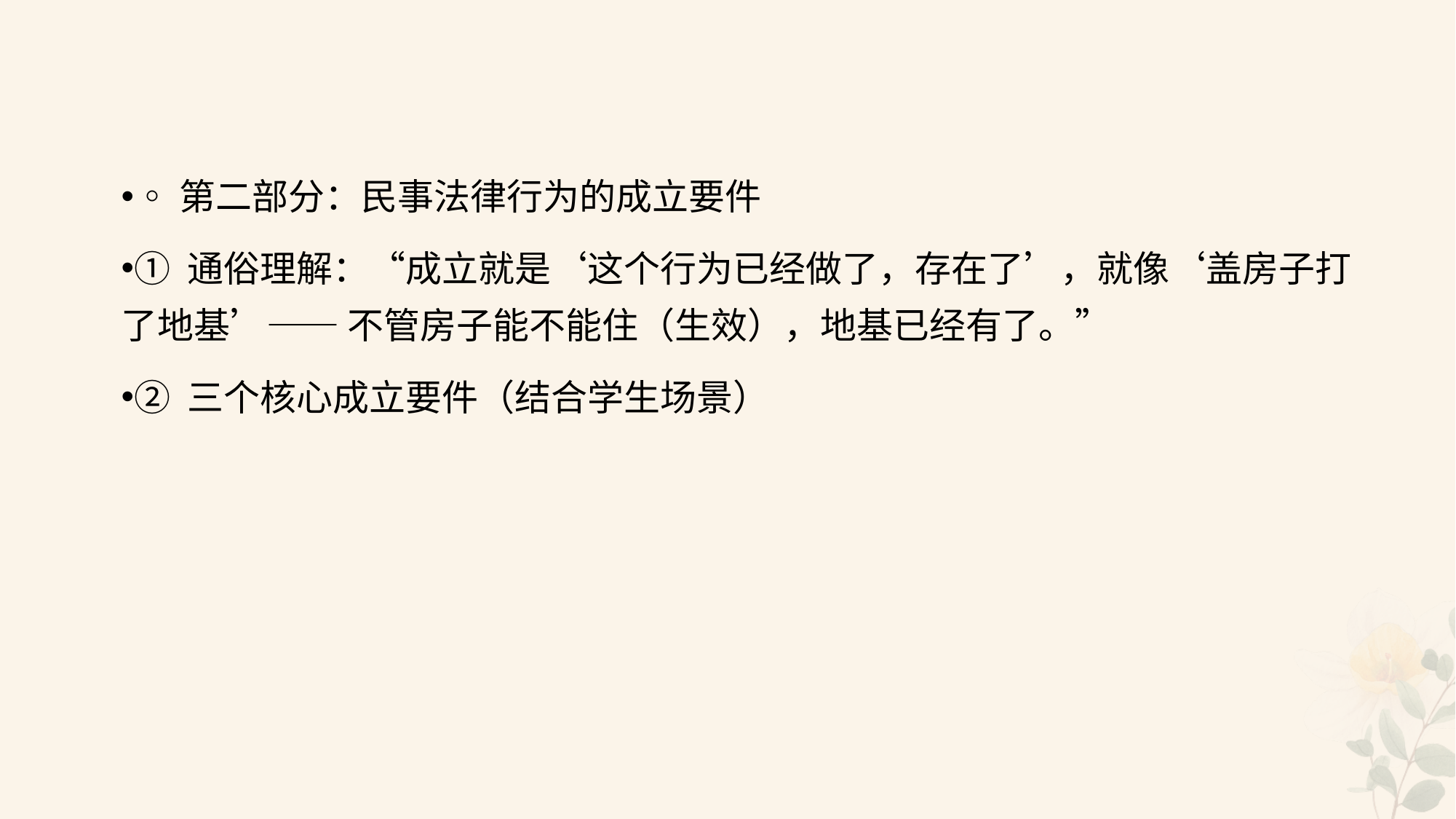

#
◦第二部分：民事法律行为的成立要件
① 通俗理解：“成立就是‘这个行为已经做了，存在了’，就像‘盖房子打了地基’—— 不管房子能不能住（生效），地基已经有了。”
② 三个核心成立要件（结合学生场景）